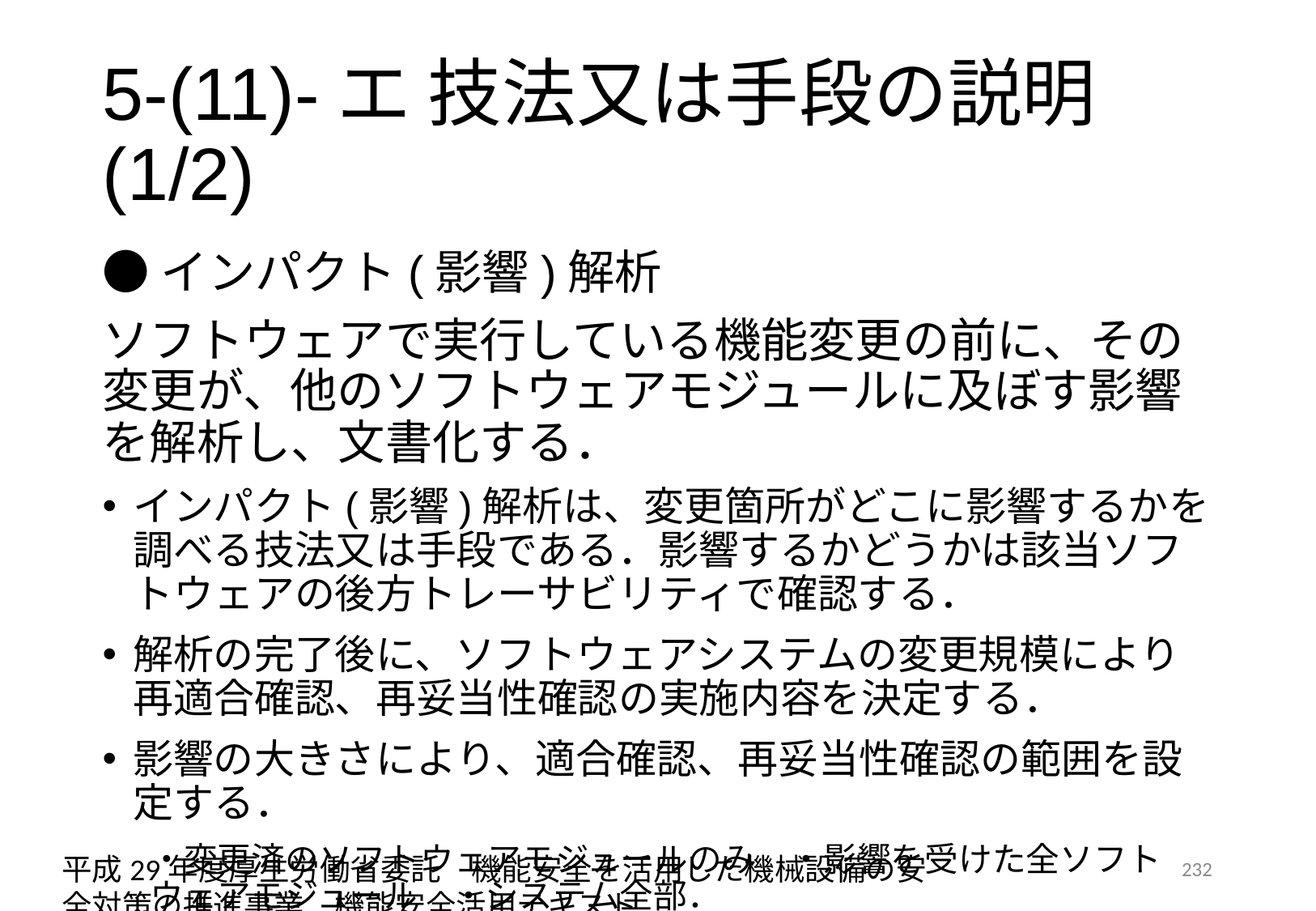

# 5-(11)-エ 技法又は手段の説明(1/2)
●インパクト(影響)解析
ソフトウェアで実行している機能変更の前に、その変更が、他のソフトウェアモジュールに及ぼす影響を解析し、文書化する．
インパクト(影響)解析は、変更箇所がどこに影響するかを調べる技法又は手段である．影響するかどうかは該当ソフトウェアの後方トレーサビリティで確認する．
解析の完了後に、ソフトウェアシステムの変更規模により再適合確認、再妥当性確認の実施内容を決定する．
影響の大きさにより、適合確認、再妥当性確認の範囲を設定する．
・変更済のソフトウェアモジュールのみ　・影響を受けた全ソフトウェアモジュール　・システム全部．

平成29年度厚生労働省委託　機能安全を活用した機械設備の安全対策の推進事業　機能安全活用テキスト
232